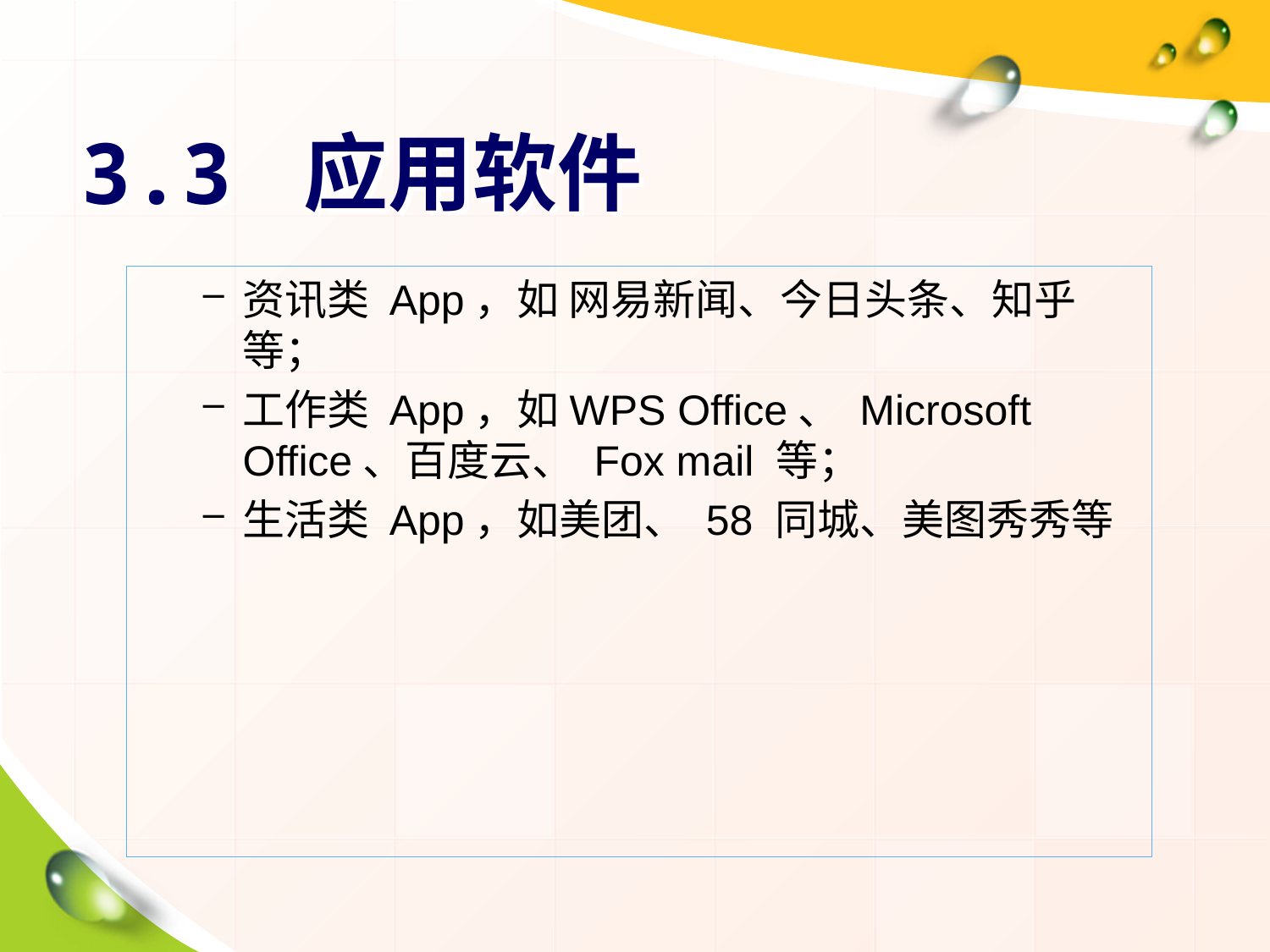

# 3.3 应用软件
资讯类 App，如 网易新闻、今日头条、知乎等；
工作类 App，如WPS Office、 Microsoft Office、百度云、 Fox mail 等；
生活类 App，如美团、 58 同城、美图秀秀等